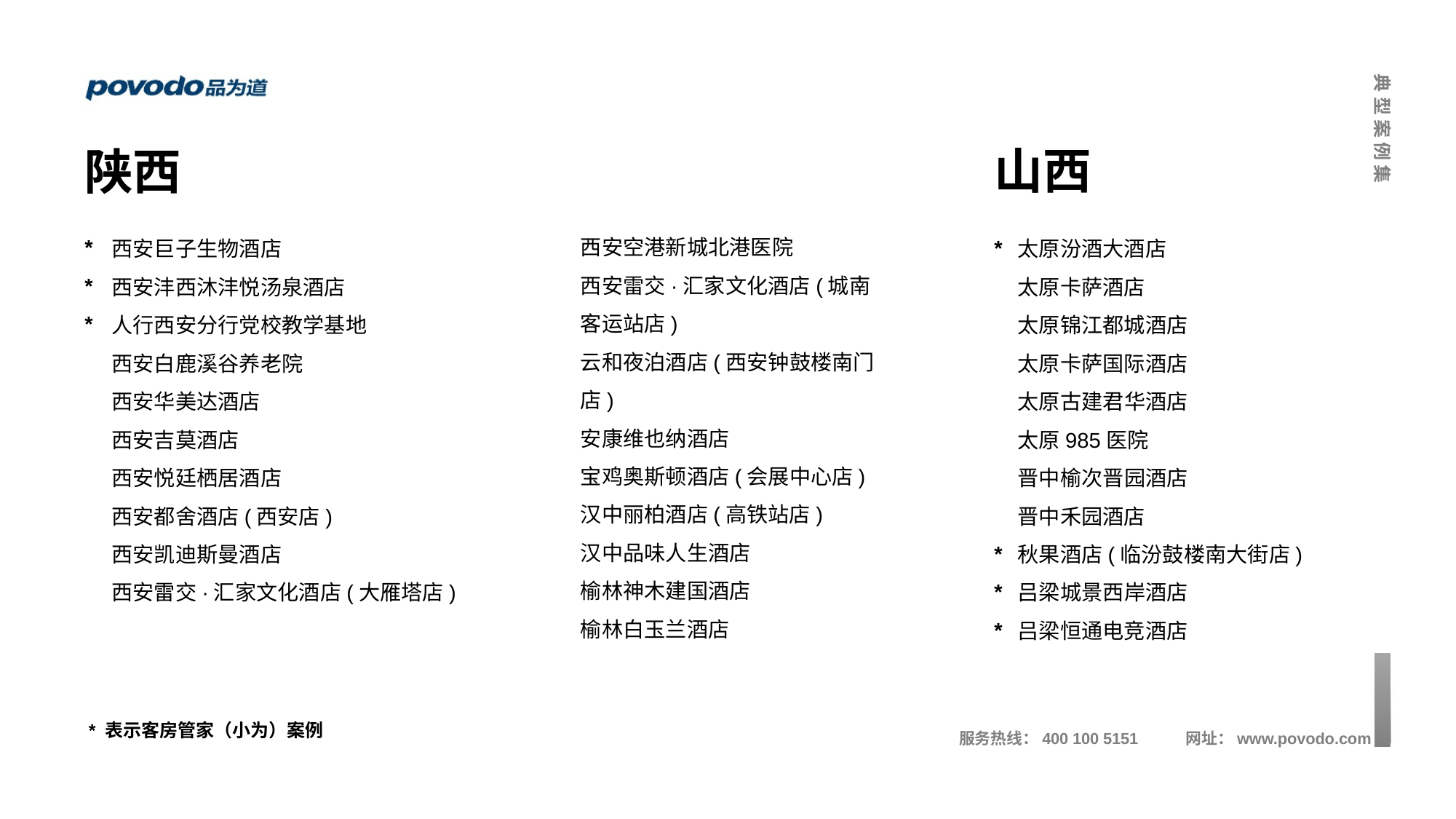

山西
陕西
*
*
*
西安空港新城北港医院
西安雷交·汇家文化酒店(城南客运站店)
云和夜泊酒店(西安钟鼓楼南门店)
安康维也纳酒店
宝鸡奥斯顿酒店(会展中心店)
汉中丽柏酒店(高铁站店)
汉中品味人生酒店
榆林神木建国酒店
榆林白玉兰酒店
*

*
*
*
西安巨子生物酒店
西安沣西沐沣悦汤泉酒店
人行西安分行党校教学基地
西安白鹿溪谷养老院
西安华美达酒店
西安吉莫酒店
西安悦廷栖居酒店
西安都舍酒店(西安店)
西安凯迪斯曼酒店
西安雷交·汇家文化酒店(大雁塔店)
太原汾酒大酒店
太原卡萨酒店
太原锦江都城酒店
太原卡萨国际酒店
太原古建君华酒店
太原985医院
晋中榆次晋园酒店
晋中禾园酒店
秋果酒店(临汾鼓楼南大街店)
吕梁城景西岸酒店
吕梁恒通电竞酒店